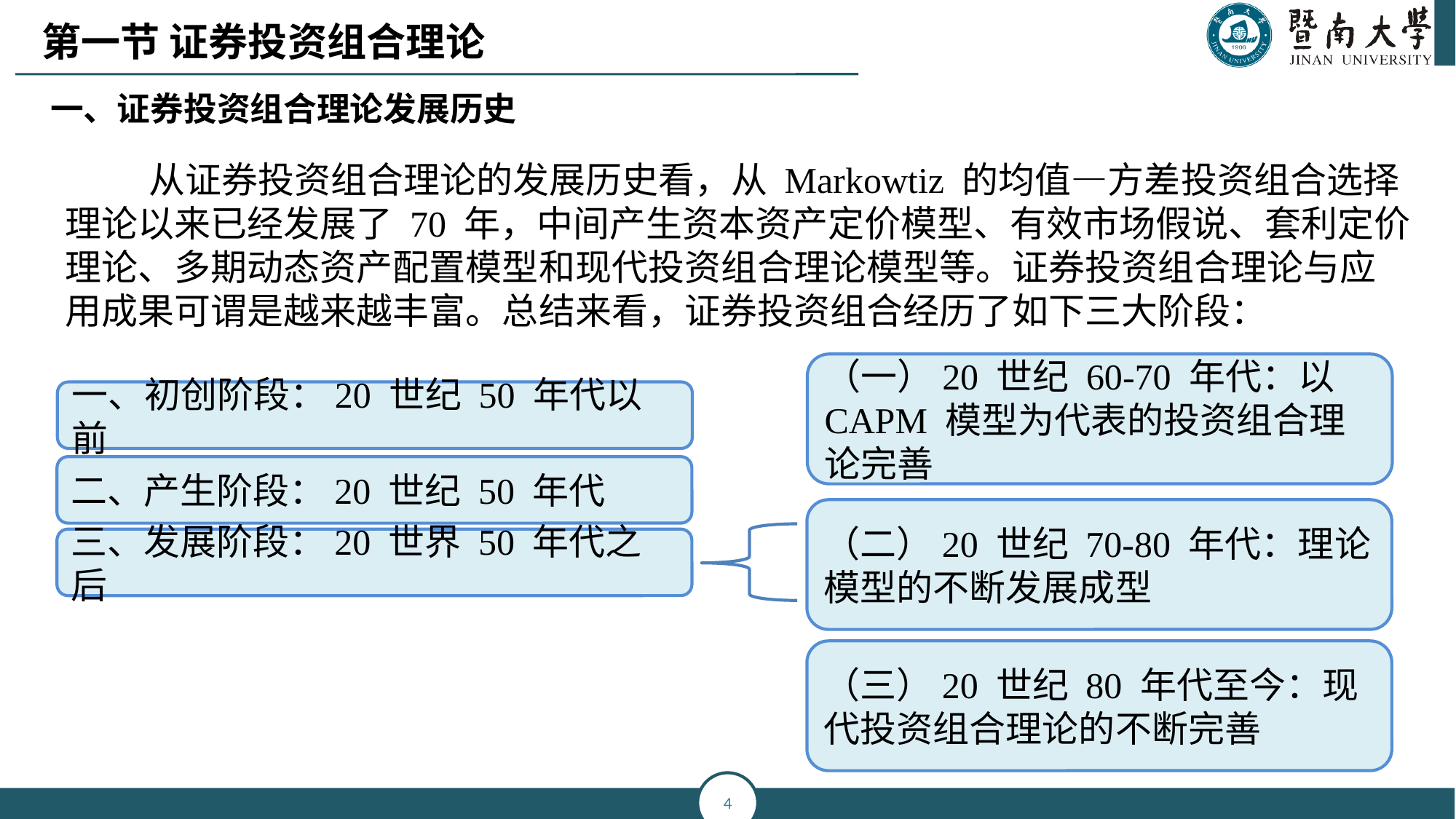

第一节 证券投资组合理论
一、证券投资组合理论发展历史
           从证券投资组合理论的发展历史看，从 Markowtiz 的均值—方差投资组合选择理论以来已经发展了 70 年，中间产生资本资产定价模型、有效市场假说、套利定价理论、多期动态资产配置模型和现代投资组合理论模型等。证券投资组合理论与应用成果可谓是越来越丰富。总结来看，证券投资组合经历了如下三大阶段：

（一）20 世纪 60-70 年代：以 CAPM 模型为代表的投资组合理论完善
（二）20 世纪 70-80 年代：理论模型的不断发展成型
（三）20 世纪 80 年代至今：现代投资组合理论的不断完善
一、初创阶段：20 世纪 50 年代以前
二、产生阶段：20 世纪 50 年代
三、发展阶段：20 世界 50 年代之后